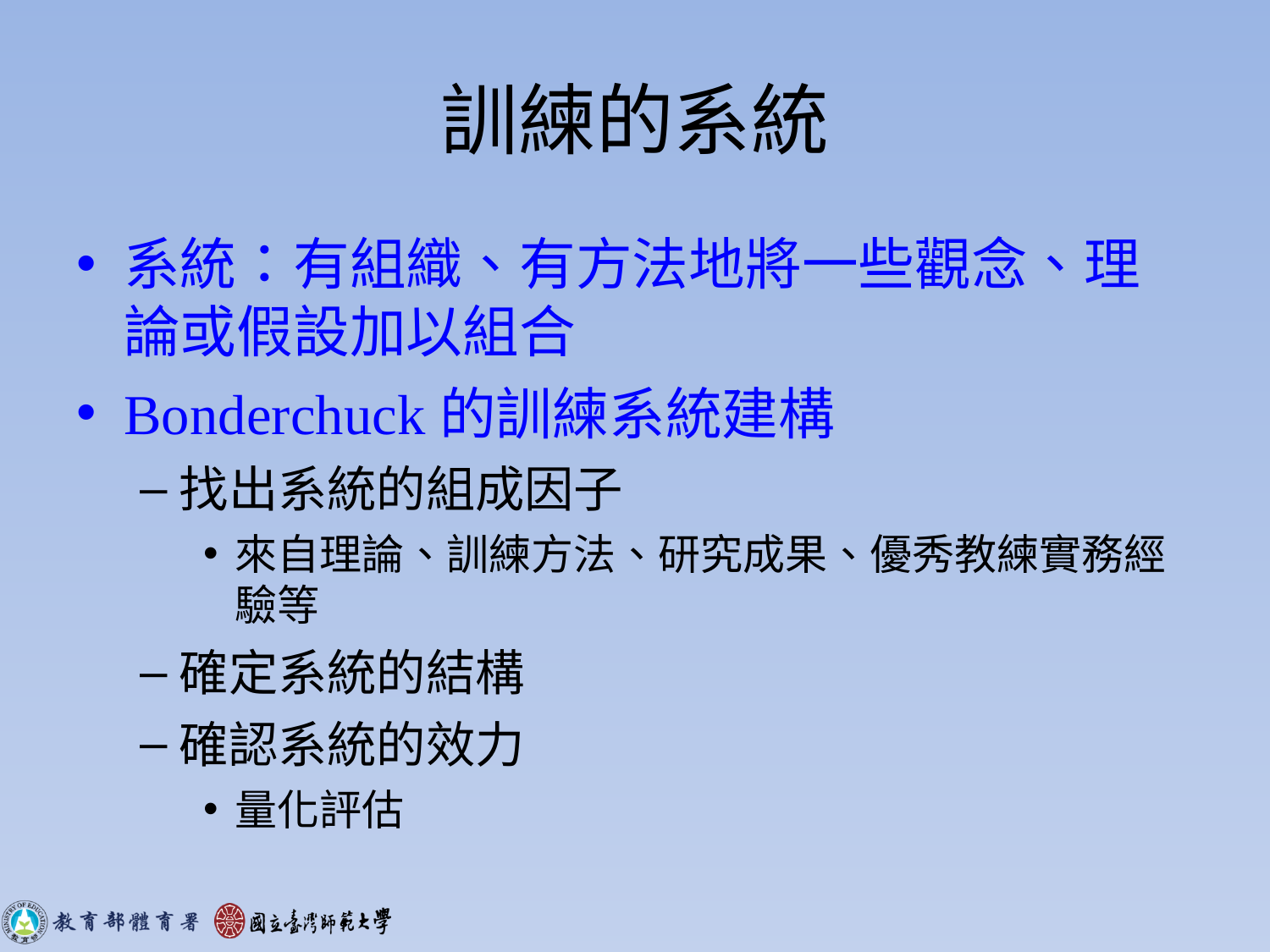

# 訓練的系統
系統：有組織、有方法地將一些觀念、理論或假設加以組合
Bonderchuck的訓練系統建構
找出系統的組成因子
來自理論、訓練方法、研究成果、優秀教練實務經驗等
確定系統的結構
確認系統的效力
量化評估